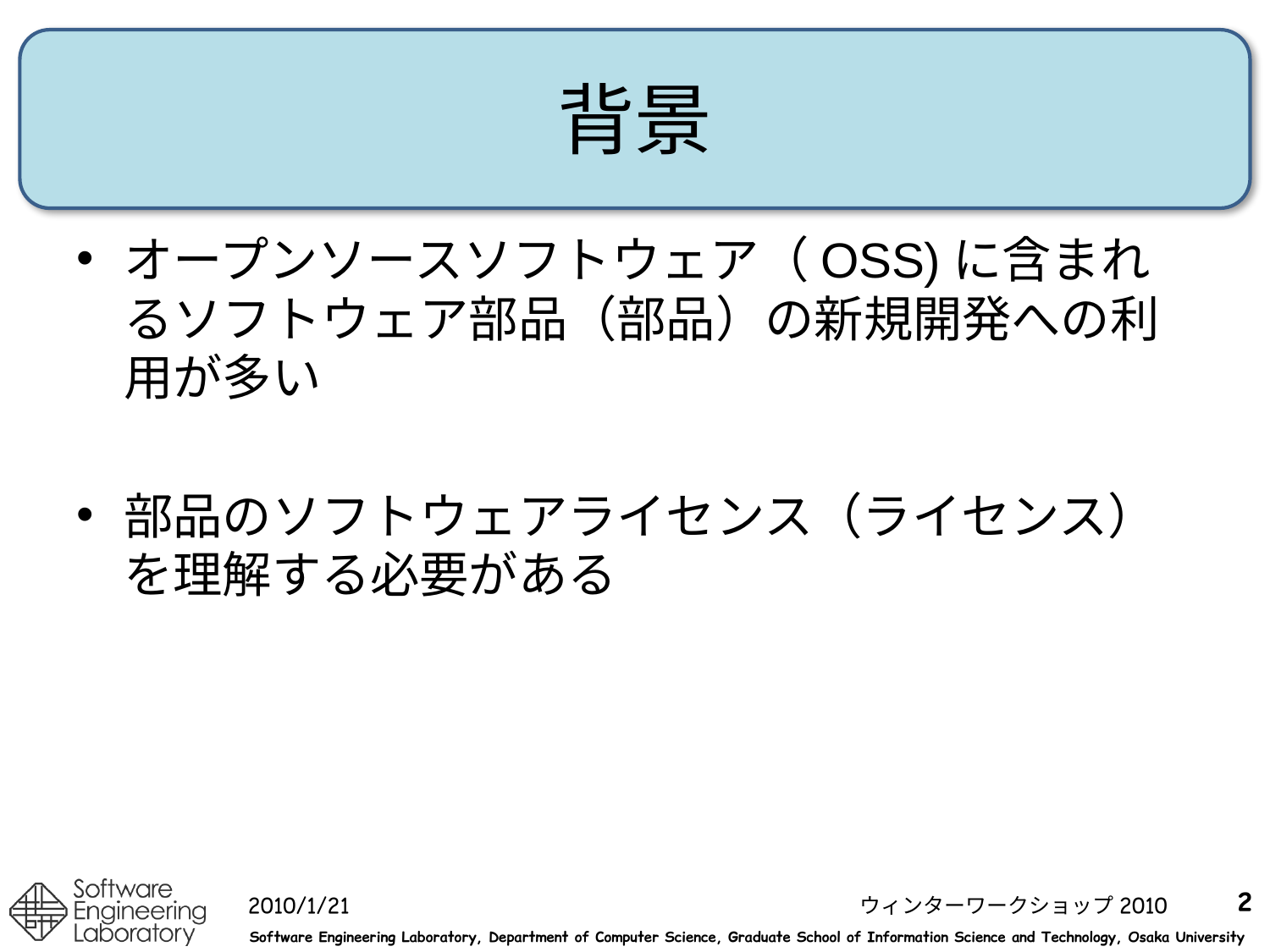

# 背景
オープンソースソフトウェア（OSS)に含まれるソフトウェア部品（部品）の新規開発への利用が多い

部品のソフトウェアライセンス（ライセンス）を理解する必要がある
2
2010/1/21
ウィンターワークショップ2010